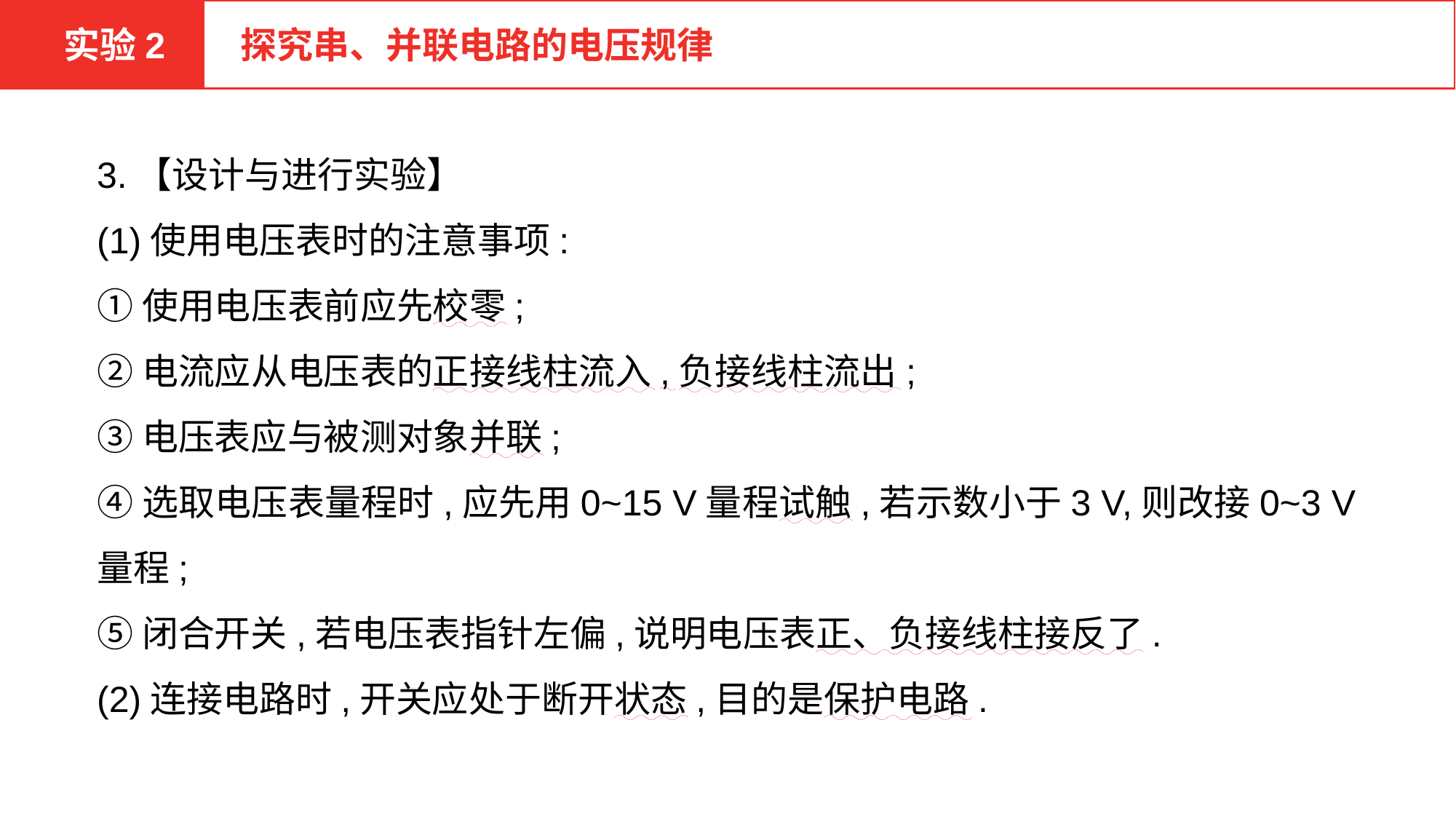

实验2
 探究串、并联电路的电压规律
3.【设计与进行实验】
(1)使用电压表时的注意事项:
①使用电压表前应先校零;
②电流应从电压表的正接线柱流入,负接线柱流出;
③电压表应与被测对象并联;
④选取电压表量程时,应先用0~15 V量程试触,若示数小于3 V,则改接0~3 V量程;
⑤闭合开关,若电压表指针左偏,说明电压表正、负接线柱接反了.
(2)连接电路时,开关应处于断开状态,目的是保护电路.